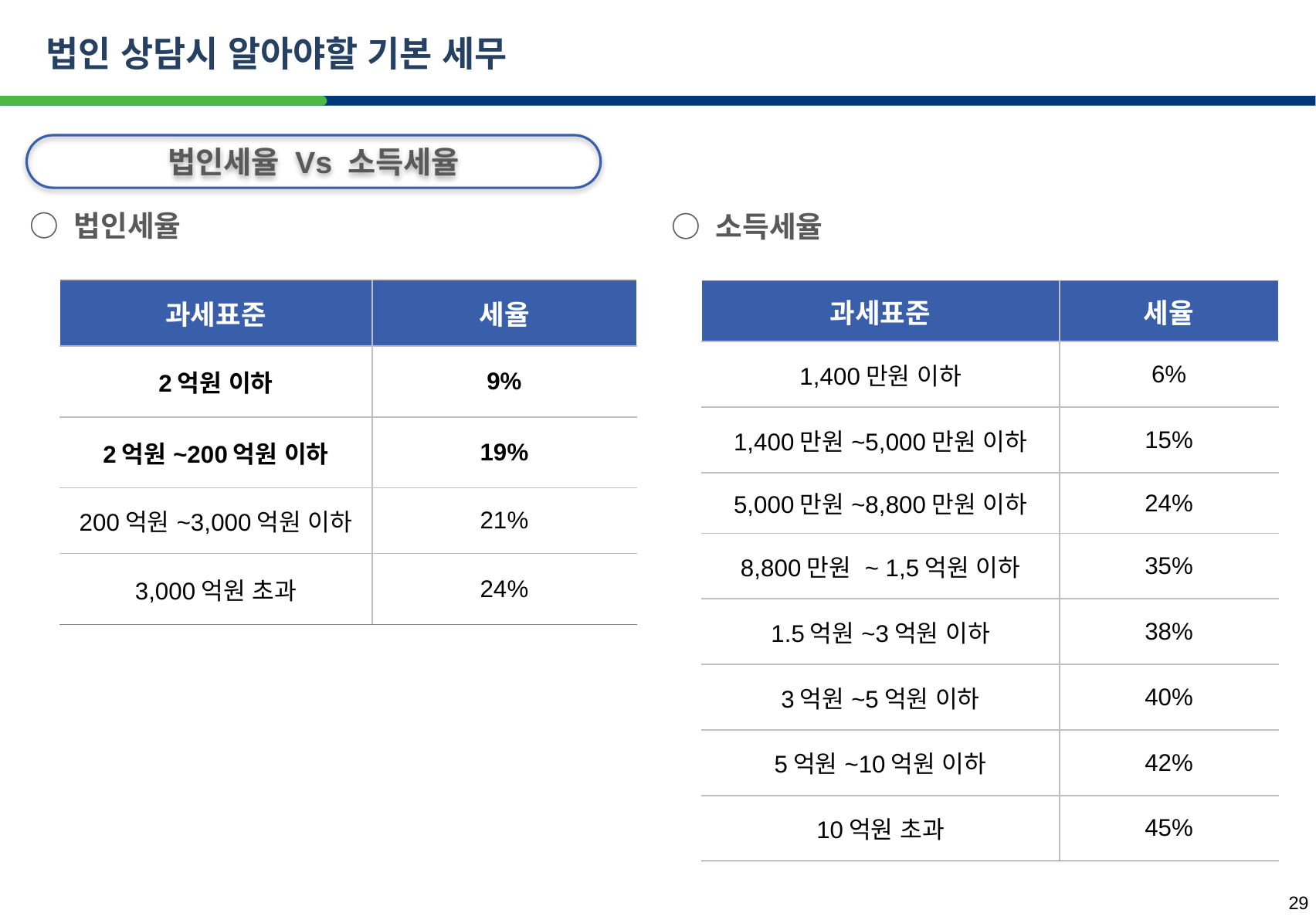

법인 상담시 알아야할 기본 세무
법인세율 Vs 소득세율
○ 법인세율
○ 소득세율
| 과세표준 | 세율 |
| --- | --- |
| 2억원 이하 | 9% |
| 2억원~200억원 이하 | 19% |
| 200억원~3,000억원 이하 | 21% |
| 3,000억원 초과 | 24% |
| 과세표준 | 세율 |
| --- | --- |
| 1,400만원 이하 | 6% |
| 1,400만원~5,000만원 이하 | 15% |
| 5,000만원~8,800만원 이하 | 24% |
| 8,800만원 ~ 1,5억원 이하 | 35% |
| 1.5억원~3억원 이하 | 38% |
| 3억원~5억원 이하 | 40% |
| 5억원~10억원 이하 | 42% |
| 10억원 초과 | 45% |